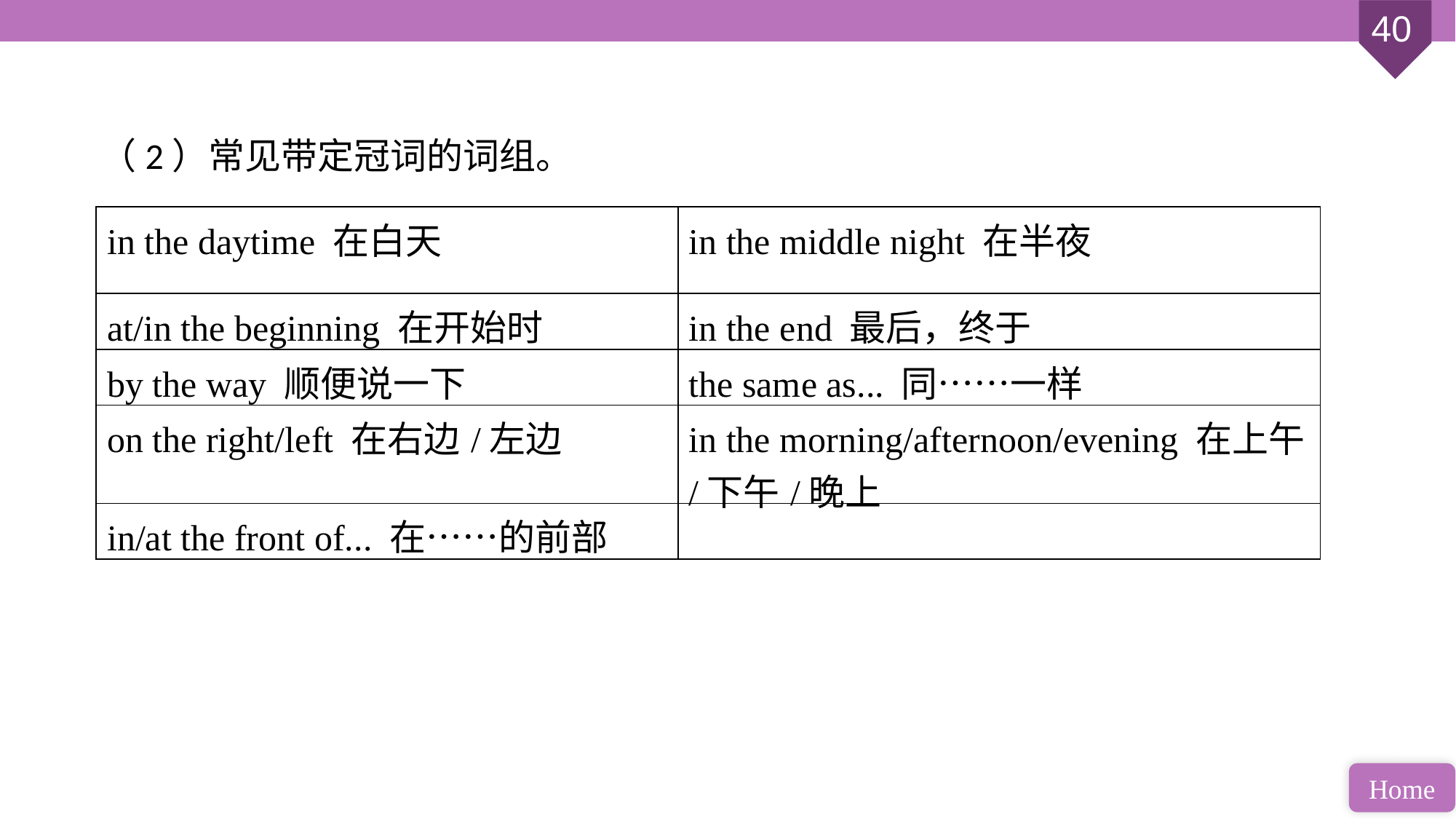

（2）常见带定冠词的词组。
| in the daytime 在白天 | in the middle night 在半夜 |
| --- | --- |
| at/in the beginning 在开始时 | in the end 最后，终于 |
| by the way 顺便说一下 | the same as... 同……一样 |
| on the right/left 在右边/左边 | in the morning/afternoon/evening 在上午/下午/晚上 |
| in/at the front of... 在……的前部 |  |